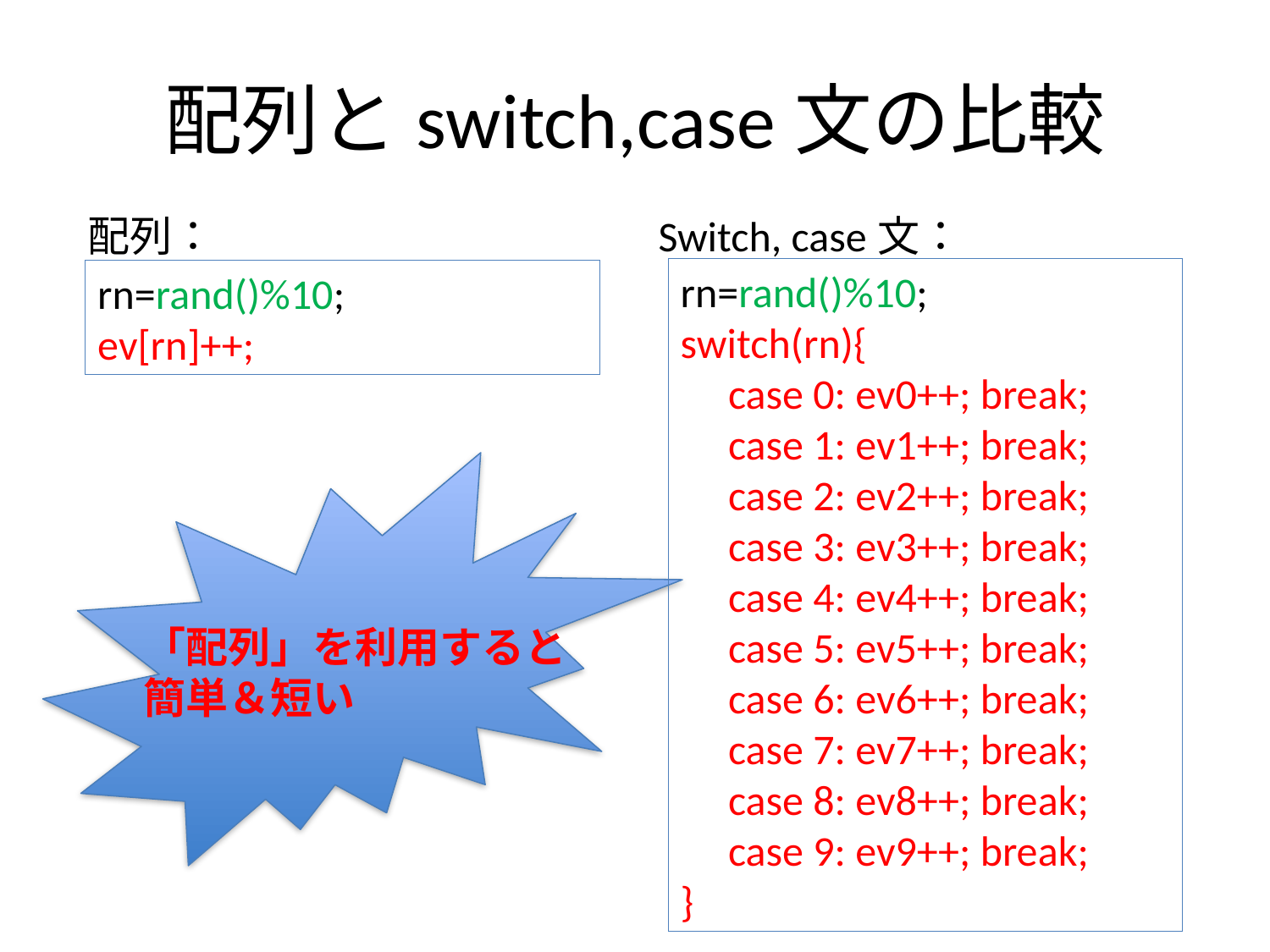

# 配列とswitch,case文の比較
配列：
Switch, case文：
rn=rand()%10;
switch(rn){
     case 0: ev0++; break;
     case 1: ev1++; break;
     case 2: ev2++; break;
     case 3: ev3++; break;
     case 4: ev4++; break;
     case 5: ev5++; break;
     case 6: ev6++; break;
     case 7: ev7++; break;
     case 8: ev8++; break;
     case 9: ev9++; break;
}
rn=rand()%10;
ev[rn]++;

「配列」を利用すると
簡単＆短い